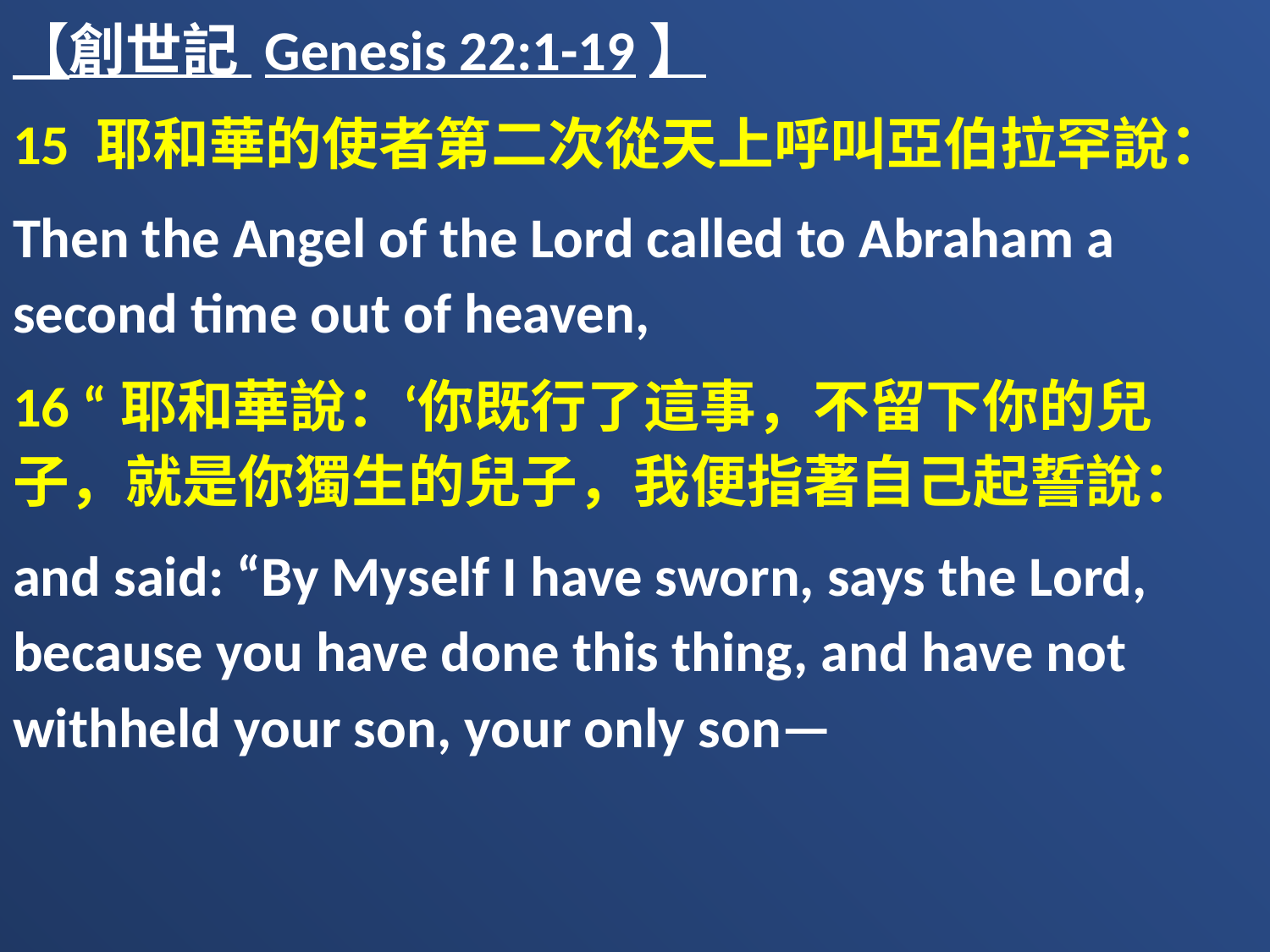

【創世記 Genesis 22:1-19】
15 耶和華的使者第二次從天上呼叫亞伯拉罕說：
Then the Angel of the Lord called to Abraham a second time out of heaven,
16 “耶和華說：‘你既行了這事，不留下你的兒子，就是你獨生的兒子，我便指著自己起誓說：
and said: “By Myself I have sworn, says the Lord, because you have done this thing, and have not withheld your son, your only son—